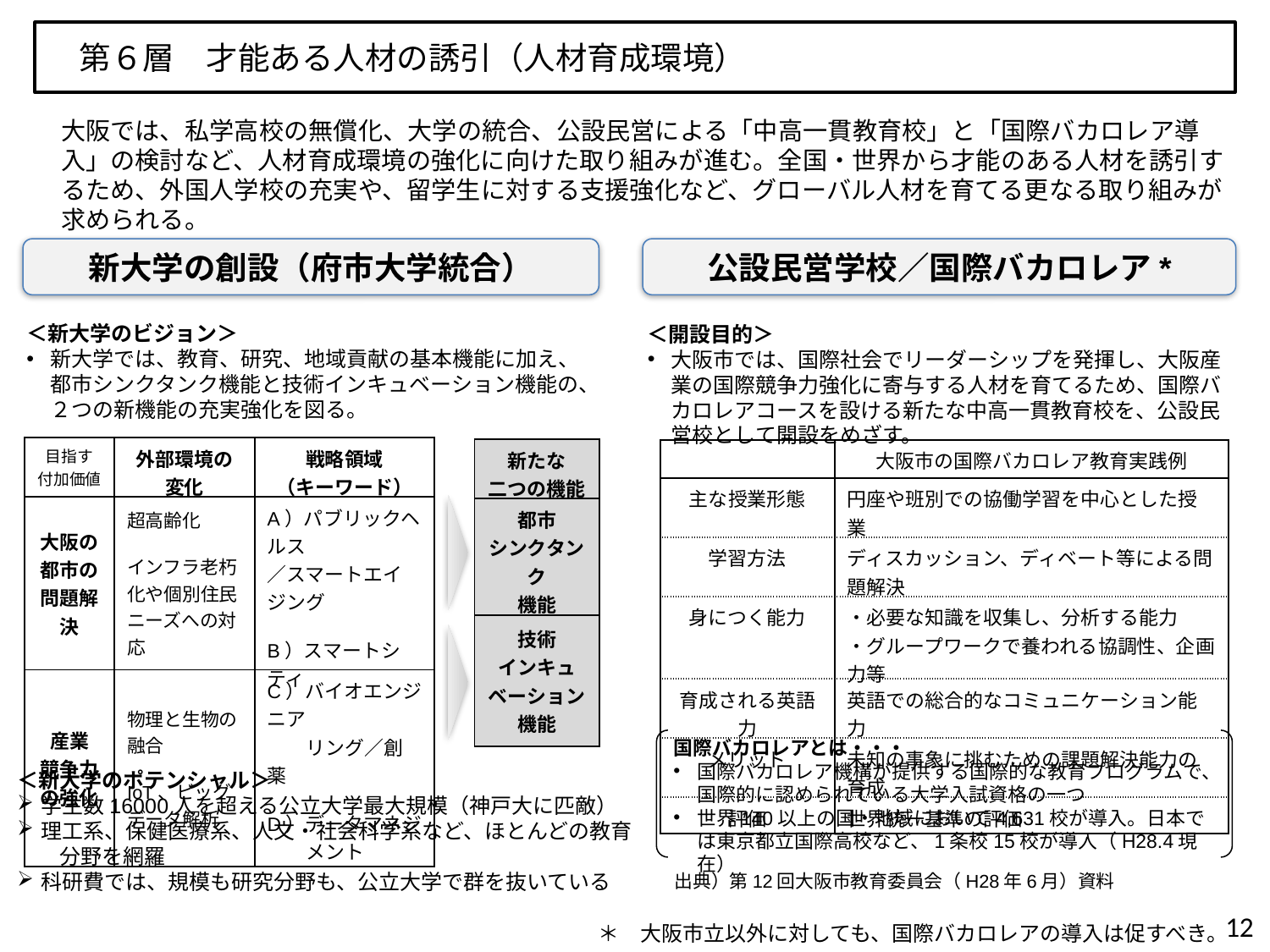

第６層　才能ある人材の誘引（人材育成環境）
大阪では、私学高校の無償化、大学の統合、公設民営による「中高一貫教育校」と「国際バカロレア導入」の検討など、人材育成環境の強化に向けた取り組みが進む。全国・世界から才能のある人材を誘引するため、外国人学校の充実や、留学生に対する支援強化など、グローバル人材を育てる更なる取り組みが求められる。
新大学の創設（府市大学統合）
公設民営学校／国際バカロレア*
＜新大学のビジョン＞
新大学では、教育、研究、地域貢献の基本機能に加え、都市シンクタンク機能と技術インキュベーション機能の、２つの新機能の充実強化を図る。
＜開設目的＞
大阪市では、国際社会でリーダーシップを発揮し、大阪産業の国際競争力強化に寄与する人材を育てるため、国際バカロレアコースを設ける新たな中高一貫教育校を、公設民営校として開設をめざす。
| 目指す 付加価値 | 外部環境の変化 | 戦略領域 （キーワード） |
| --- | --- | --- |
| 大阪の 都市の 問題解決 | 超高齢化 インフラ老朽化や個別住民ニーズへの対応 | A）パブリックヘルス ／スマートエイジング B）スマートシティ |
| 産業 競争力 の強化 | 物理と生物の融合 IoT、ビッグデータ解析 | C）バイオエンジニア 　　リング／創薬 D）データマネジ 　　メント |
| 新たな 二つの機能 |
| --- |
| 都市 シンクタンク 機能 |
| 技術 インキュ ベーション 機能 |
|  | 大阪市の国際バカロレア教育実践例 |
| --- | --- |
| 主な授業形態 | 円座や班別での協働学習を中心とした授業 |
| 学習方法 | ディスカッション、ディベート等による問題解決 |
| 身につく能力 | ・必要な知識を収集し、分析する能力 ・グループワークで養われる協調性、企画力等 |
| 育成される英語力 | 英語での総合的なコミュニケーション能力 |
| メリット | 未知の事象に挑むための課題解決能力の育成 |
| 評価 | 世界統一基準の評価 |

国際バカロレアとは・・・
国際バカロレア機構が提供する国際的な教育プログラムで、国際的に認められている大学入試資格の一つ
世界140以上の国・地域において4,631校が導入。日本では東京都立国際高校など、1条校15校が導入（H28.4現在）

＜新大学のポテンシャル＞
学生数16000人を超える公立大学最大規模（神戸大に匹敵）
理工系、保健医療系、人文・社会科学系など、ほとんどの教育
　　分野を網羅
科研費では、規模も研究分野も、公立大学で群を抜いている
出典）第12回大阪市教育委員会（H28年6月）資料
12
＊　大阪市立以外に対しても、国際バカロレアの導入は促すべき。